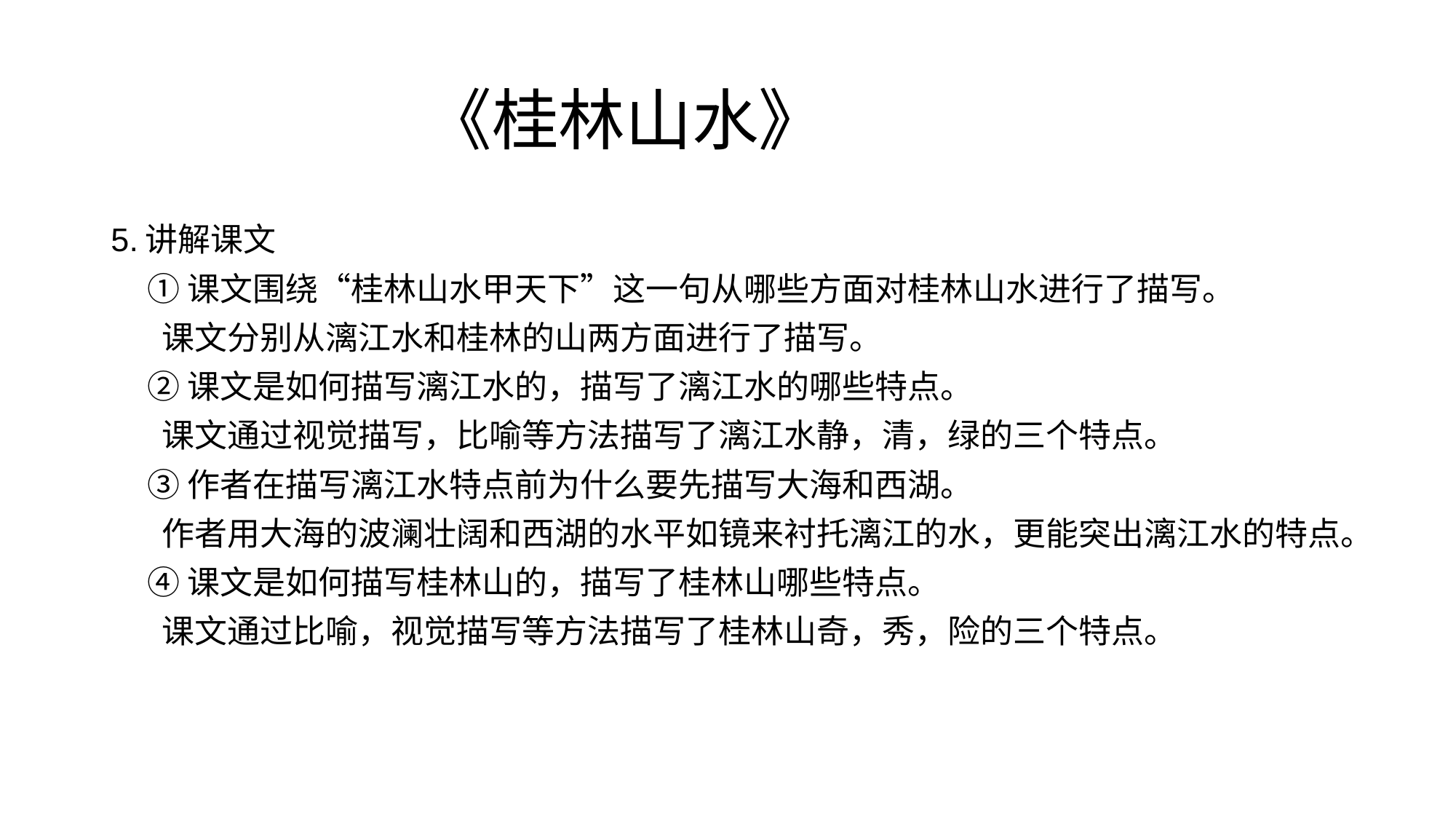

# 《桂林山水》
5.讲解课文
     ①课文围绕“桂林山水甲天下”这一句从哪些方面对桂林山水进行了描写。
      课文分别从漓江水和桂林的山两方面进行了描写。
     ②课文是如何描写漓江水的，描写了漓江水的哪些特点。
      课文通过视觉描写，比喻等方法描写了漓江水静，清，绿的三个特点。
     ③作者在描写漓江水特点前为什么要先描写大海和西湖。
      作者用大海的波澜壮阔和西湖的水平如镜来衬托漓江的水，更能突出漓江水的特点。
     ④课文是如何描写桂林山的，描写了桂林山哪些特点。
      课文通过比喻，视觉描写等方法描写了桂林山奇，秀，险的三个特点。